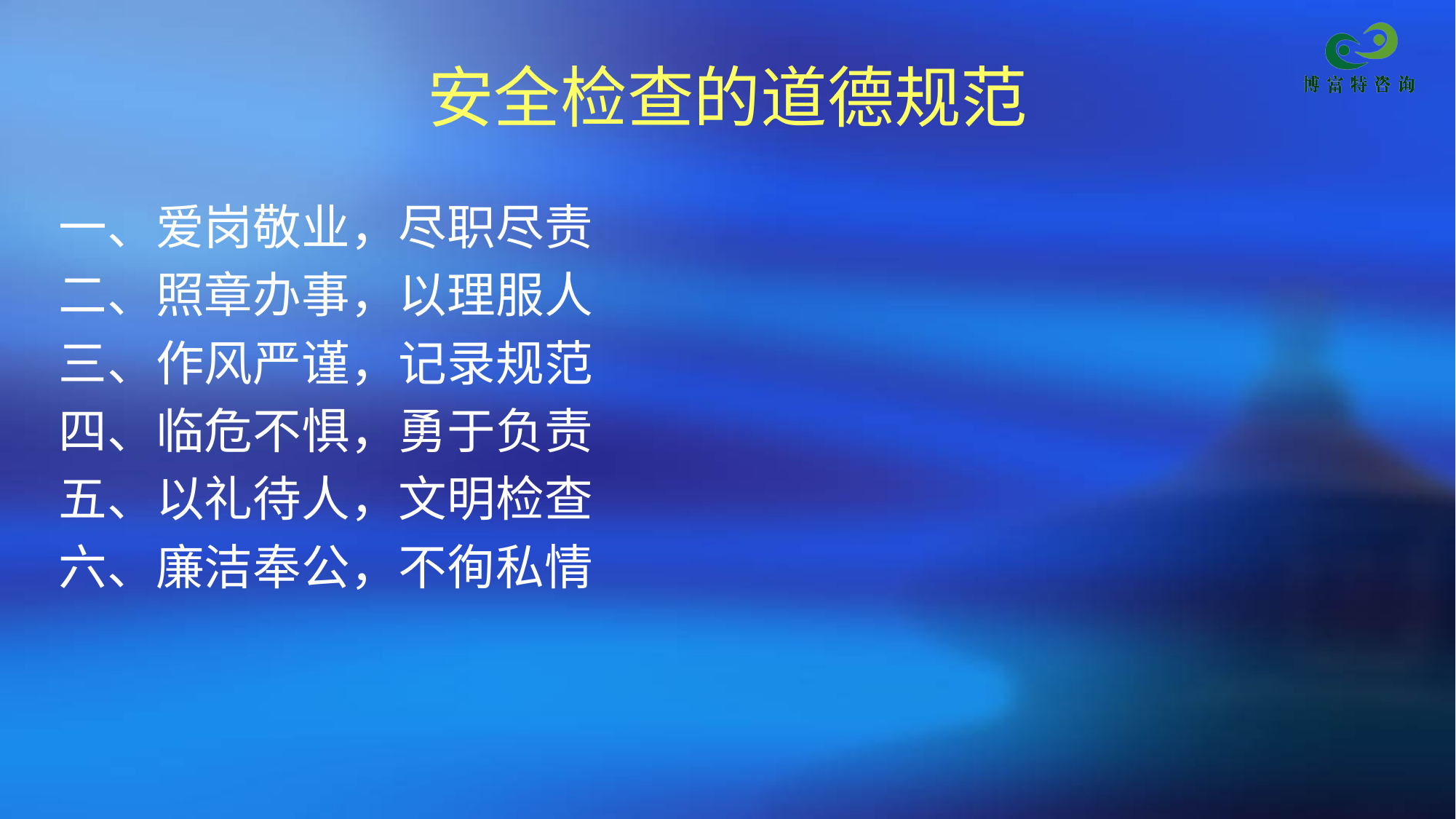

# 安全检查的道德规范
一、爱岗敬业，尽职尽责
二、照章办事，以理服人
三、作风严谨，记录规范
四、临危不惧，勇于负责
五、以礼待人，文明检查
六、廉洁奉公，不徇私情